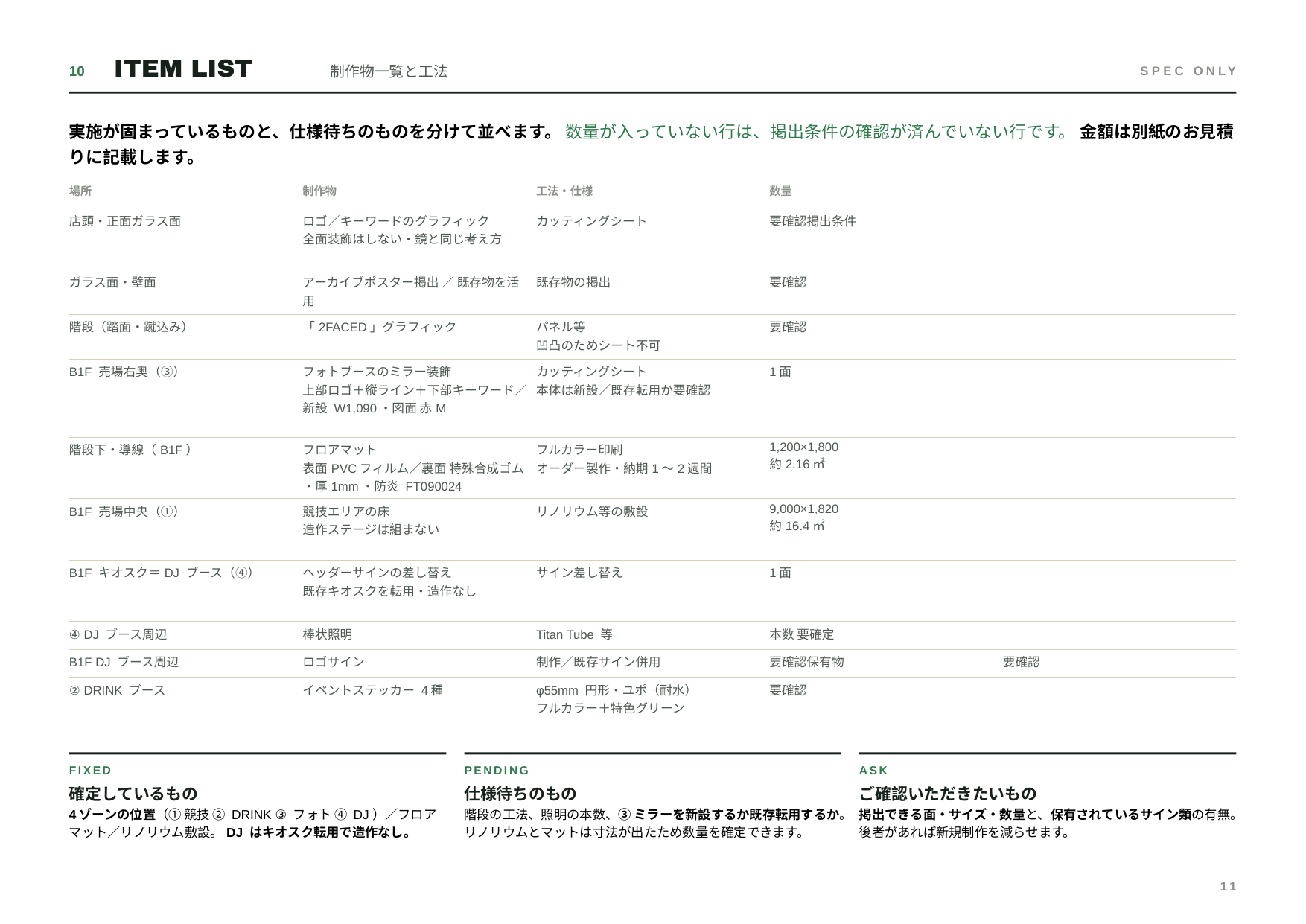

ITEM LIST
10
制作物一覧と工法
SPEC ONLY

実施が固まっているものと、仕様待ちのものを分けて並べます。 数量が入っていない行は、掲出条件の確認が済んでいない行です。 金額は別紙のお見積りに記載します。
| 場所 | 制作物 | 工法・仕様 | 数量 |  |
| --- | --- | --- | --- | --- |
| 店頭・正面ガラス面 | ロゴ／キーワードのグラフィック 全面装飾はしない・鏡と同じ考え方 | カッティングシート | 要確認掲出条件 |  |
| ガラス面・壁面 | アーカイブポスター掲出 ／ 既存物を活用 | 既存物の掲出 | 要確認 |  |
| 階段（踏面・蹴込み） | 「2FACED」グラフィック | パネル等 凹凸のためシート不可 | 要確認 |  |
| B1F 売場右奥（③） | フォトブースのミラー装飾 上部ロゴ＋縦ライン＋下部キーワード／新設 W1,090・図面 赤M | カッティングシート 本体は新設／既存転用か要確認 | 1面 |  |
| 階段下・導線（B1F） | フロアマット 表面PVCフィルム／裏面 特殊合成ゴム・厚1mm・防炎 FT090024 | フルカラー印刷 オーダー製作・納期1〜2週間 | 1,200×1,800 約2.16㎡ |  |
| B1F 売場中央（①） | 競技エリアの床 造作ステージは組まない | リノリウム等の敷設 | 9,000×1,820 約16.4㎡ |  |
| B1F キオスク＝DJ ブース（④） | ヘッダーサインの差し替え 既存キオスクを転用・造作なし | サイン差し替え | 1面 |  |
| ④ DJ ブース周辺 | 棒状照明 | Titan Tube 等 | 本数 要確定 |  |
| B1F DJ ブース周辺 | ロゴサイン | 制作／既存サイン併用 | 要確認保有物 | 要確認 |
| ② DRINK ブース | イベントステッカー 4種 | φ55mm 円形・ユポ（耐水） フルカラー＋特色グリーン | 要確認 |  |

FIXED
PENDING
ASK
確定しているもの
仕様待ちのもの
ご確認いただきたいもの
4ゾーンの位置（① 競技 ② DRINK ③ フォト ④ DJ）／フロアマット／リノリウム敷設。DJ はキオスク転用で造作なし。
階段の工法、照明の本数、③ ミラーを新設するか既存転用するか。リノリウムとマットは寸法が出たため数量を確定できます。
掲出できる面・サイズ・数量と、保有されているサイン類の有無。後者があれば新規制作を減らせます。
11